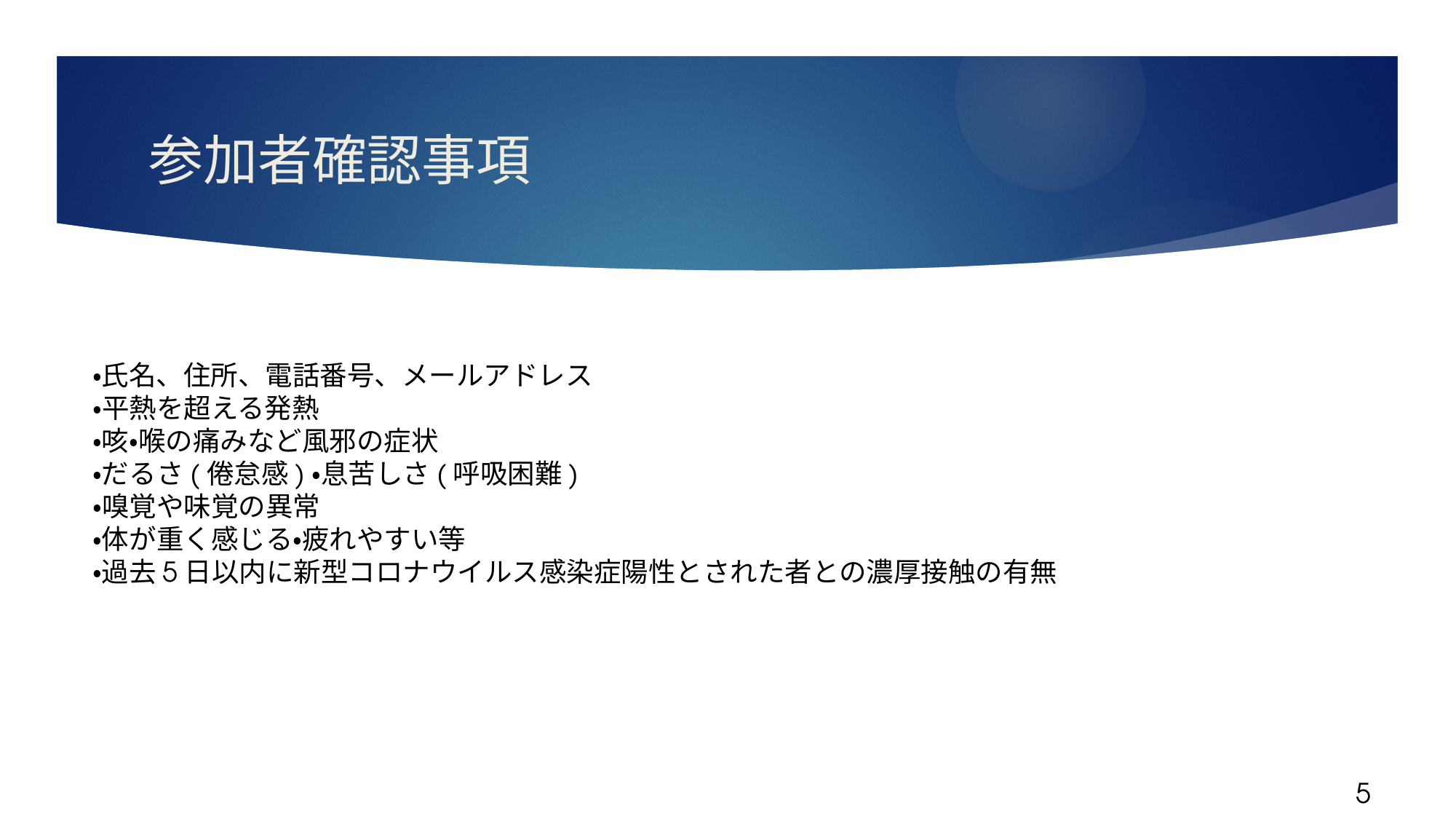

# 参加者確認事項
・氏名、住所、電話番号、メールアドレス
・平熱を超える発熱
・咳・喉の痛みなど風邪の症状
・だるさ(倦怠感)・息苦しさ(呼吸困難)
・嗅覚や味覚の異常
・体が重く感じる・疲れやすい等
・過去5日以内に新型コロナウイルス感染症陽性とされた者との濃厚接触の有無